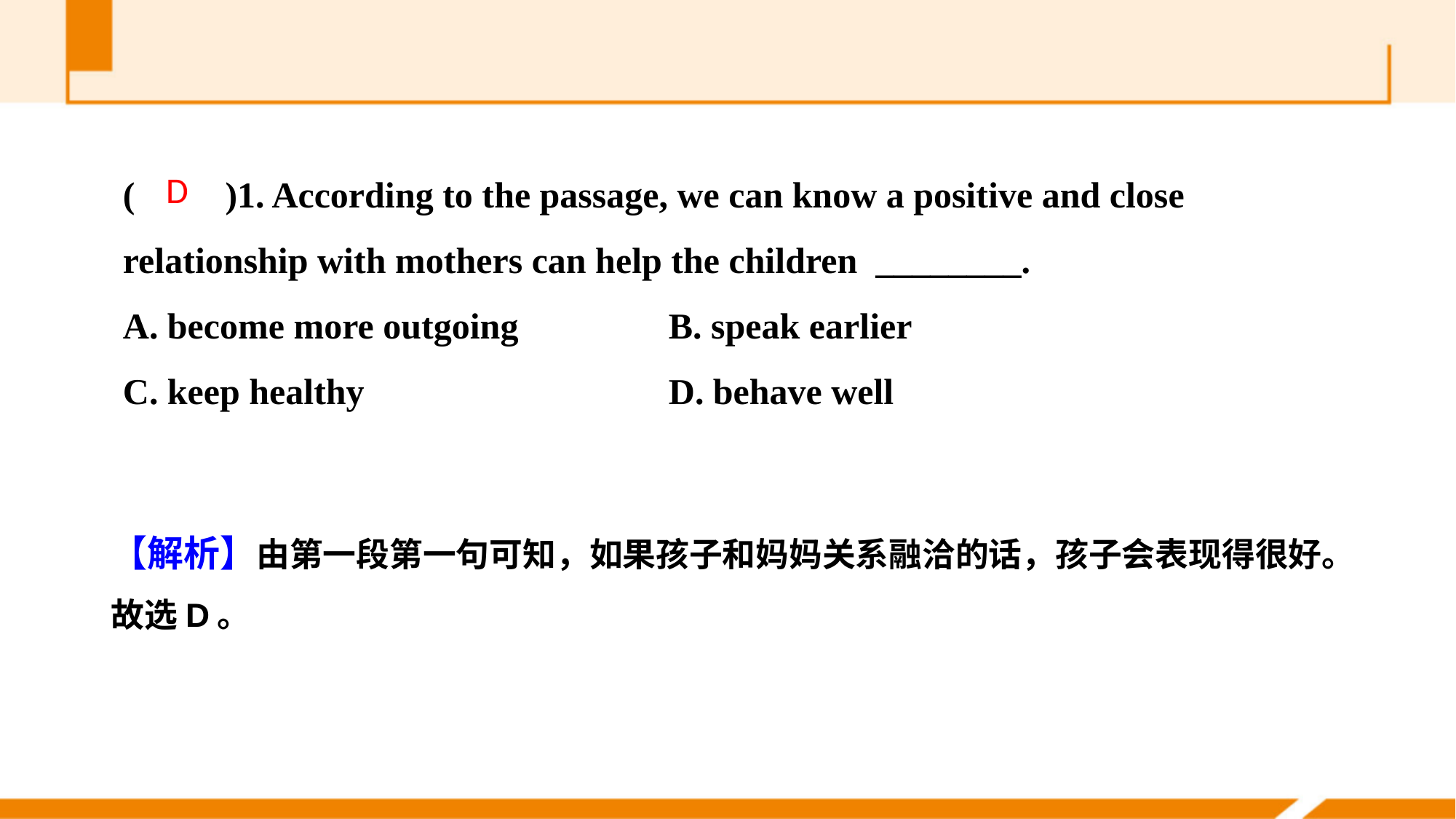

(　　)1. According to the passage, we can know a positive and close relationship with mothers can help the children  ________.
A. become more outgoing		B. speak earlier
C. keep healthy			D. behave well
D
【解析】由第一段第一句可知，如果孩子和妈妈关系融洽的话，孩子会表现得很好。故选D。